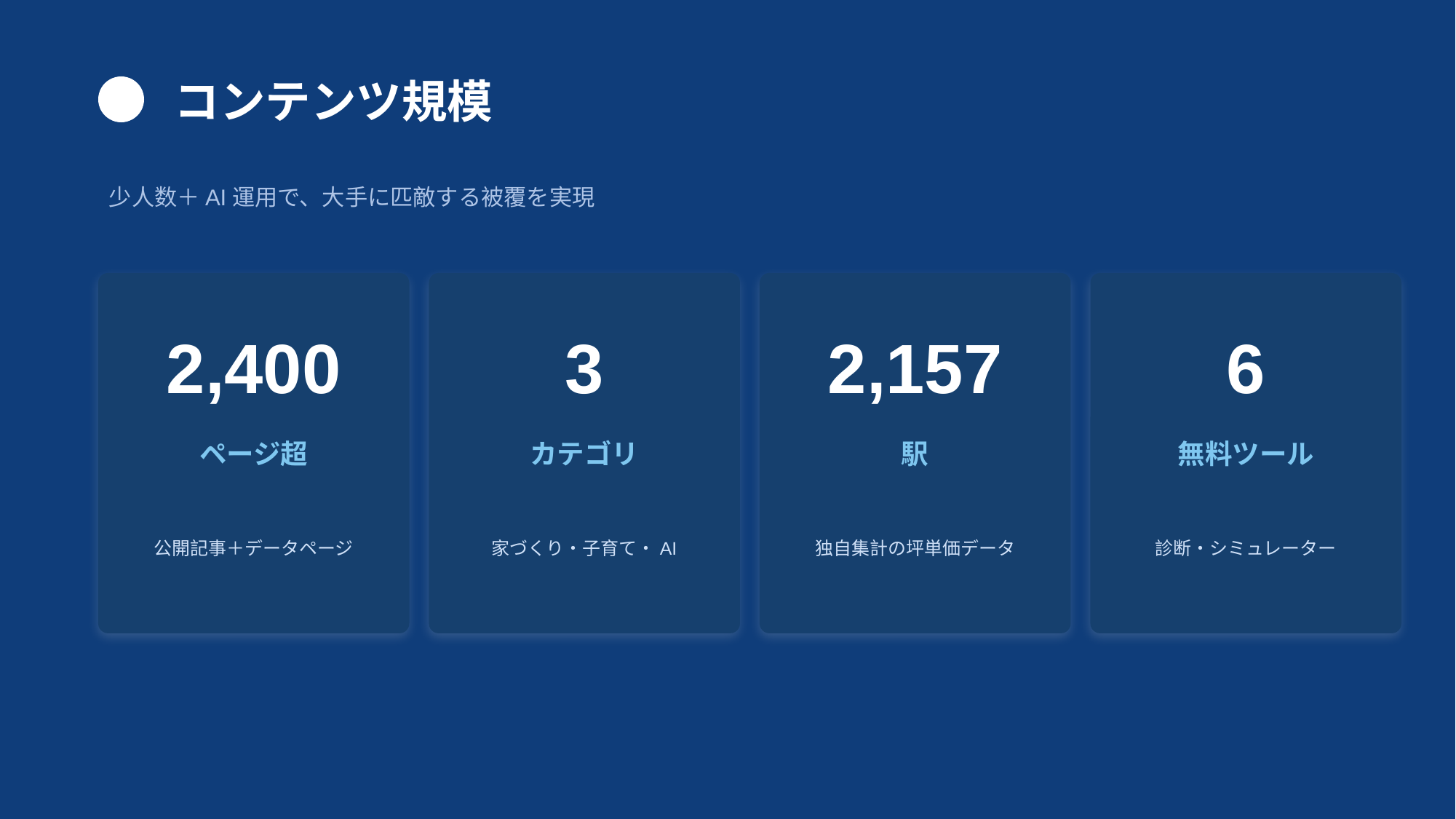

コンテンツ規模

4
少人数＋AI運用で、大手に匹敵する被覆を実現

2,400
3
2,157
6
ページ超
カテゴリ
駅
無料ツール
公開記事＋データページ
家づくり・子育て・AI
独自集計の坪単価データ
診断・シミュレーター